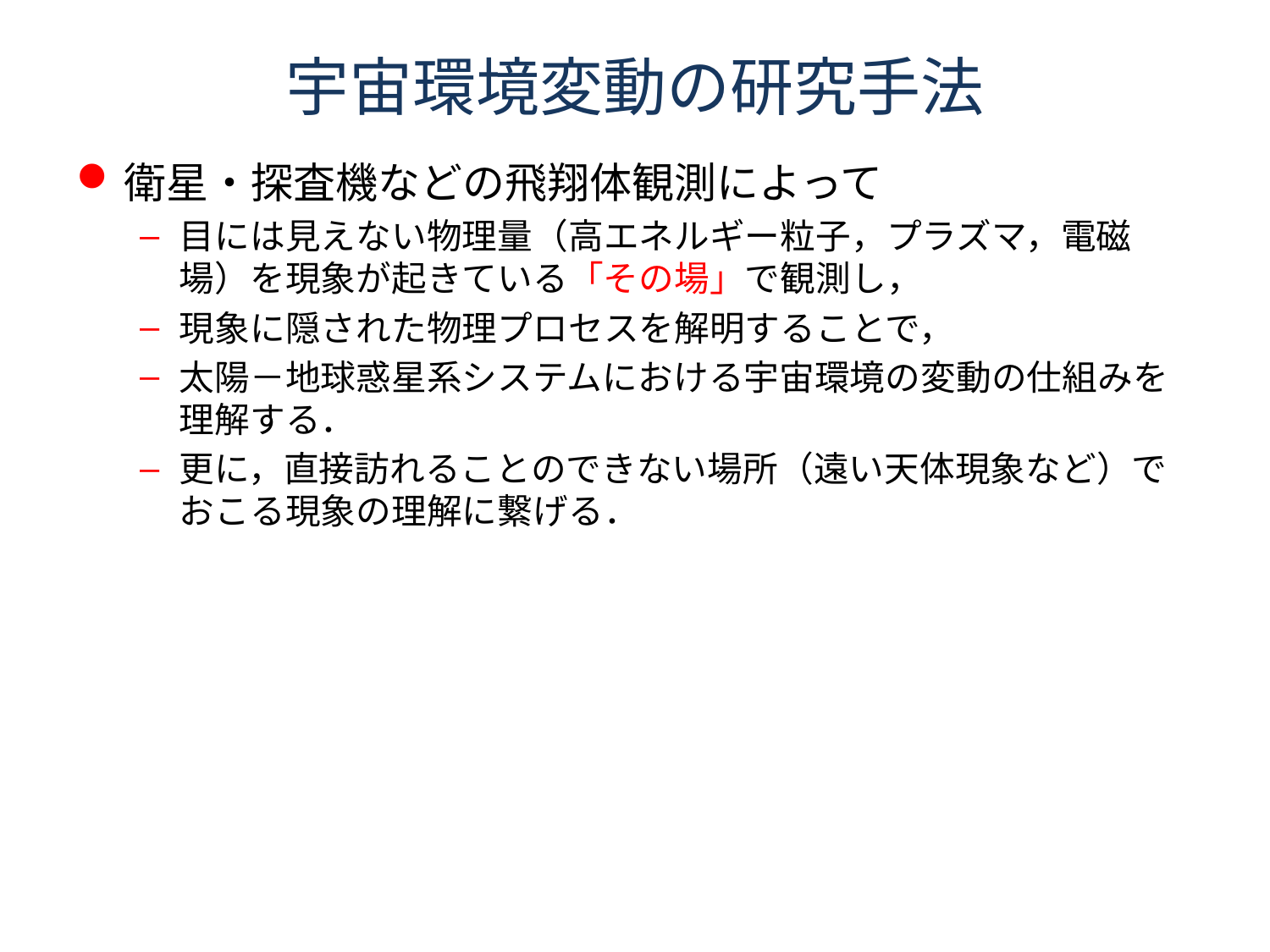

# 宇宙環境変動の研究手法
衛星・探査機などの飛翔体観測によって
目には見えない物理量（高エネルギー粒子，プラズマ，電磁場）を現象が起きている「その場」で観測し，
現象に隠された物理プロセスを解明することで，
太陽－地球惑星系システムにおける宇宙環境の変動の仕組みを理解する．
更に，直接訪れることのできない場所（遠い天体現象など）でおこる現象の理解に繋げる．